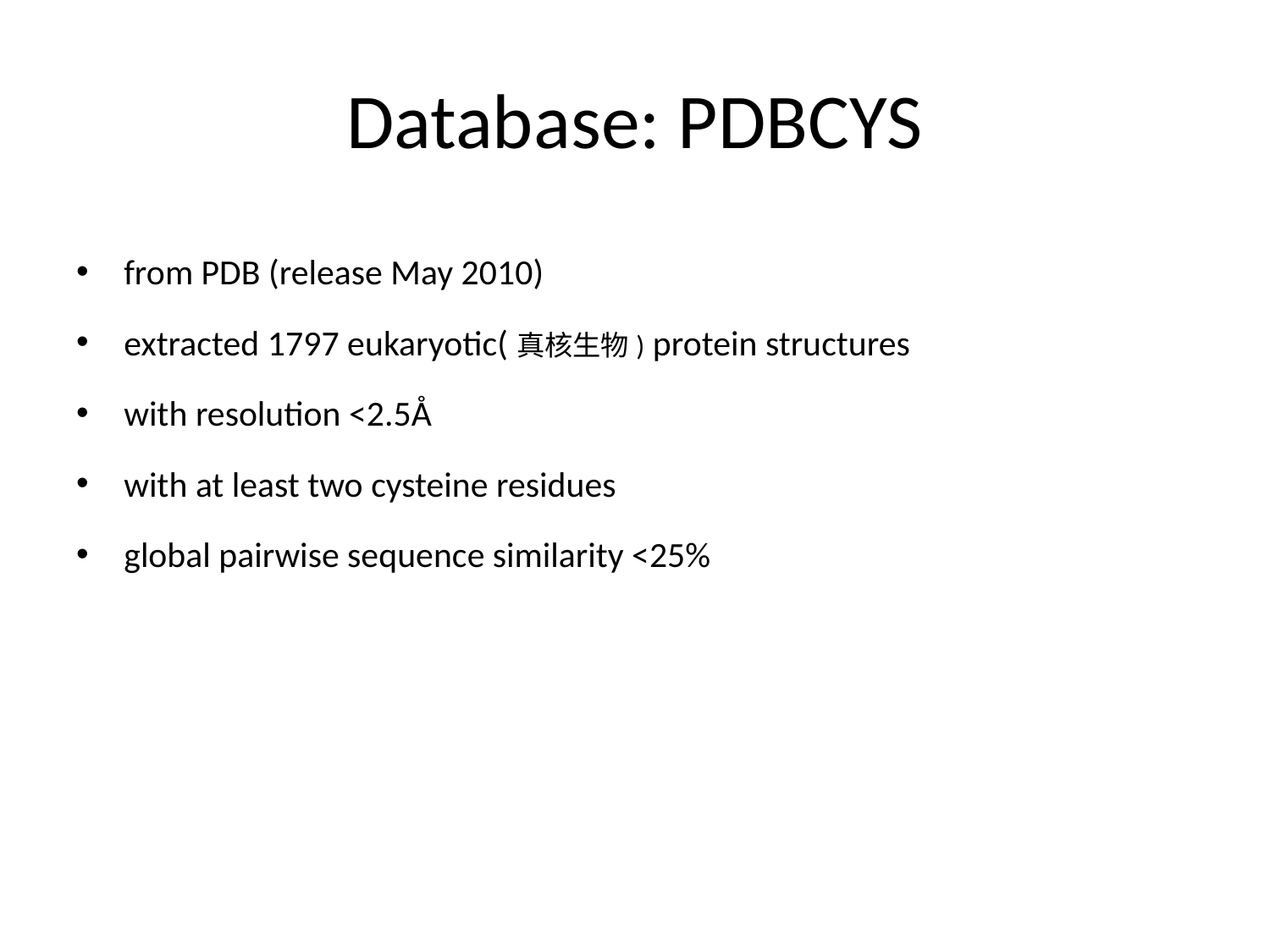

# Database: PDBCYS
from PDB (release May 2010)
extracted 1797 eukaryotic(真核生物) protein structures
with resolution <2.5Å
with at least two cysteine residues
global pairwise sequence similarity <25%